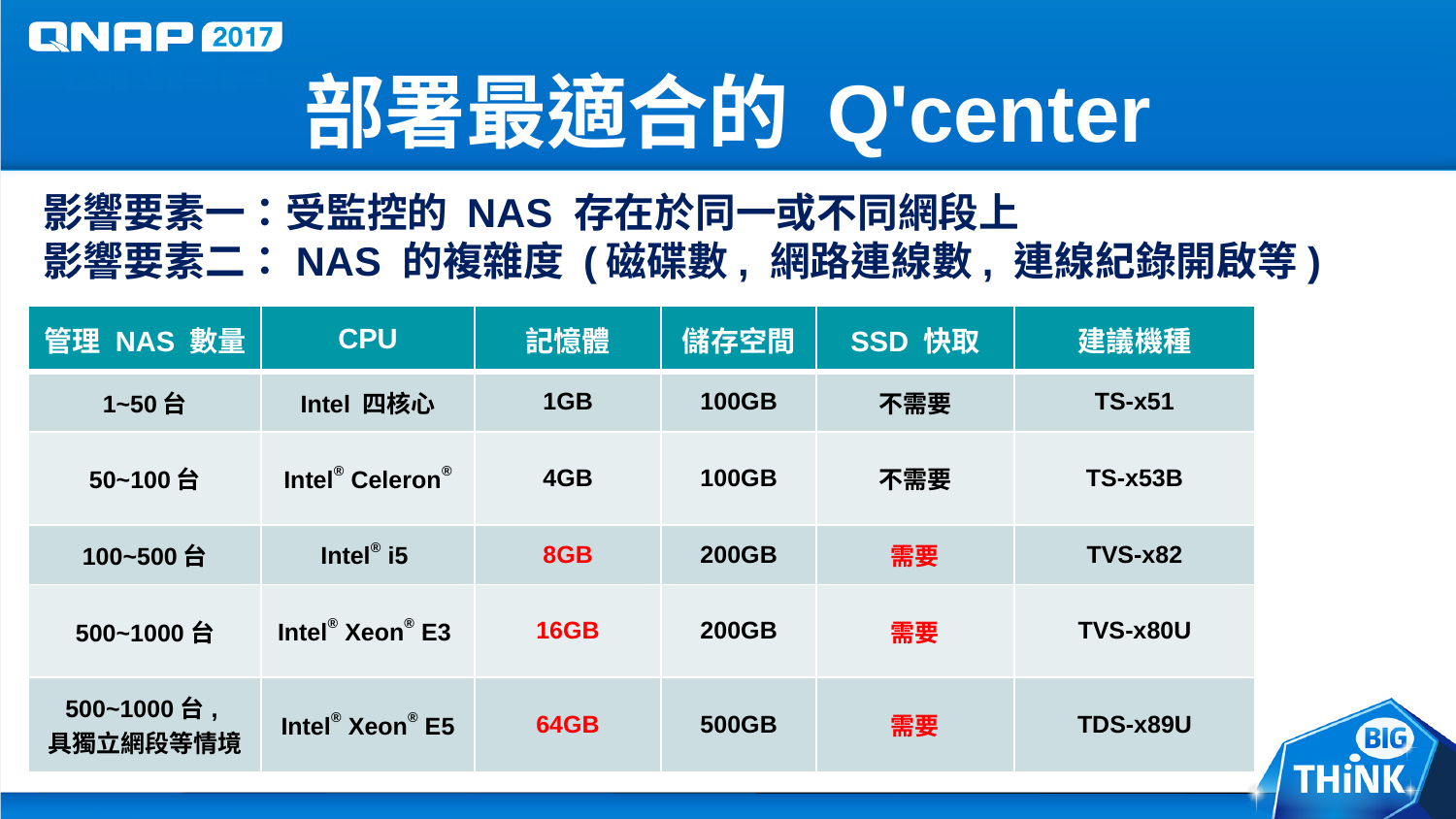

# 部署最適合的 Q'center
影響要素一：受監控的 NAS 存在於同一或不同網段上
影響要素二：NAS 的複雜度 (磁碟數, 網路連線數, 連線紀錄開啟等)
| 管理 NAS 數量 | CPU | 記憶體 | 儲存空間 | SSD 快取 | 建議機種 |
| --- | --- | --- | --- | --- | --- |
| 1~50台 | Intel 四核心 | 1GB | 100GB | 不需要 | TS-x51 |
| 50~100台 | Intel® Celeron® | 4GB | 100GB | 不需要 | TS-x53B |
| 100~500台 | Intel® i5 | 8GB | 200GB | 需要 | TVS-x82 |
| 500~1000台 | Intel® Xeon® E3 | 16GB | 200GB | 需要 | TVS-x80U |
| 500~1000台, 具獨立網段等情境 | Intel® Xeon® E5 | 64GB | 500GB | 需要 | TDS-x89U |